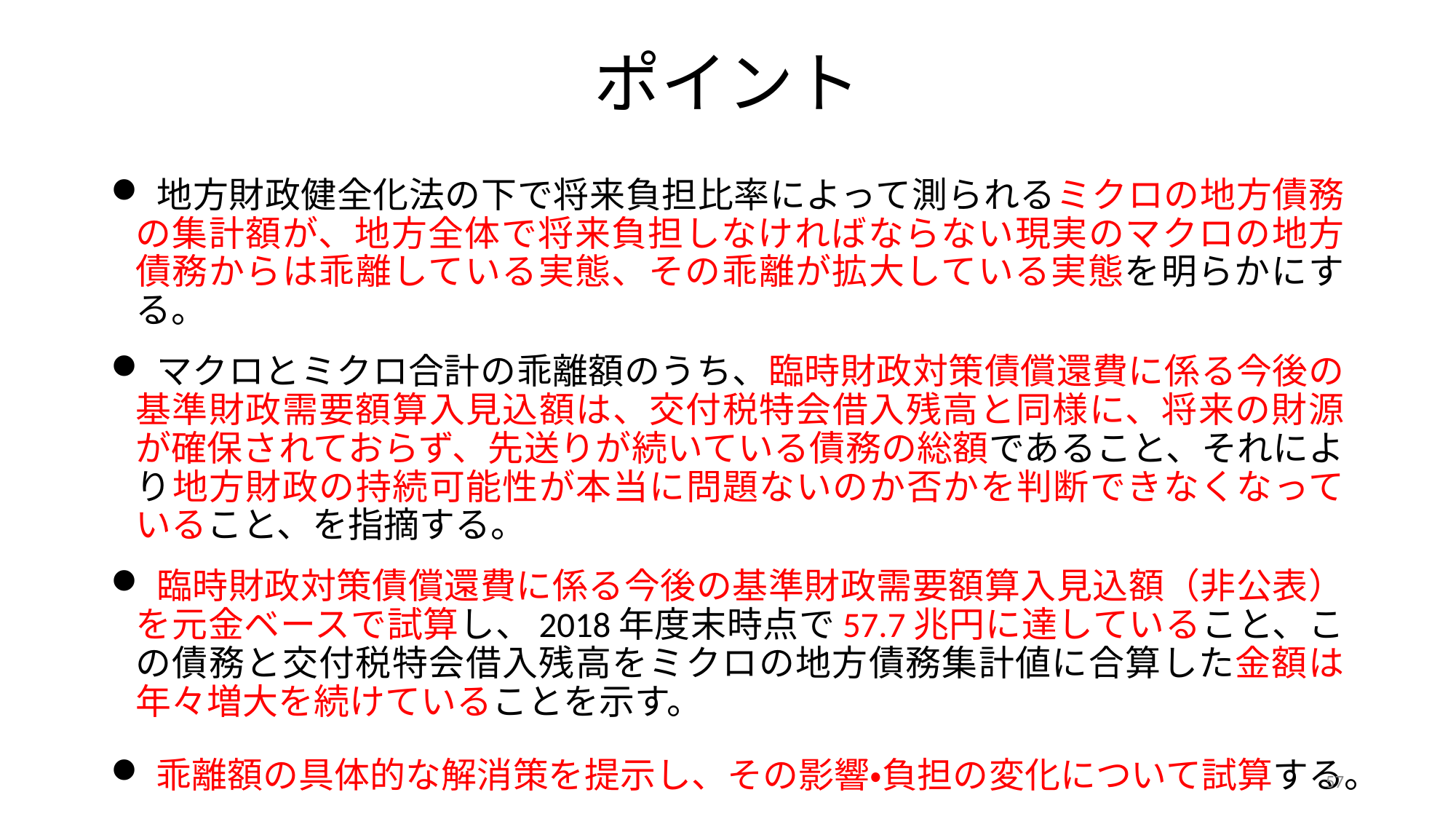

# ポイント
 地方財政健全化法の下で将来負担比率によって測られるミクロの地方債務の集計額が、地方全体で将来負担しなければならない現実のマクロの地方債務からは乖離している実態、その乖離が拡大している実態を明らかにする。
 マクロとミクロ合計の乖離額のうち、臨時財政対策債償還費に係る今後の基準財政需要額算入見込額は、交付税特会借入残高と同様に、将来の財源が確保されておらず、先送りが続いている債務の総額であること、それにより地方財政の持続可能性が本当に問題ないのか否かを判断できなくなっていること、を指摘する。
 臨時財政対策債償還費に係る今後の基準財政需要額算入見込額（非公表）を元金ベースで試算し、2018年度末時点で57.7兆円に達していること、この債務と交付税特会借入残高をミクロの地方債務集計値に合算した金額は年々増大を続けていることを示す。
 乖離額の具体的な解消策を提示し、その影響・負担の変化について試算する。

57